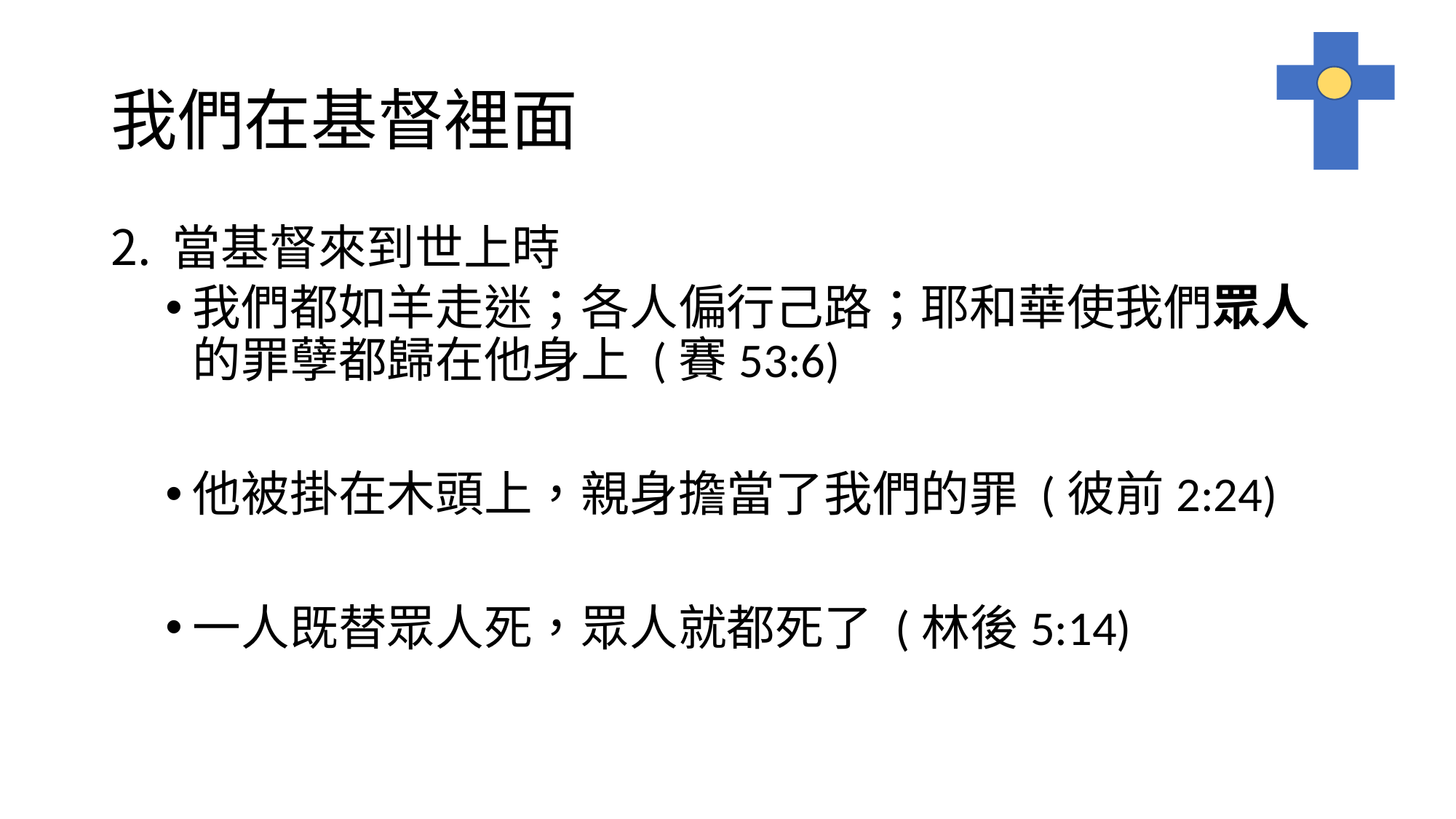

# 我們在基督裡面
當基督來到世上時
我們都如羊走迷；各人偏行己路；耶和華使我們眾人的罪孽都歸在他身上 (賽53:6)

他被掛在木頭上，親身擔當了我們的罪 (彼前2:24)

一人既替眾人死，眾人就都死了 (林後5:14)